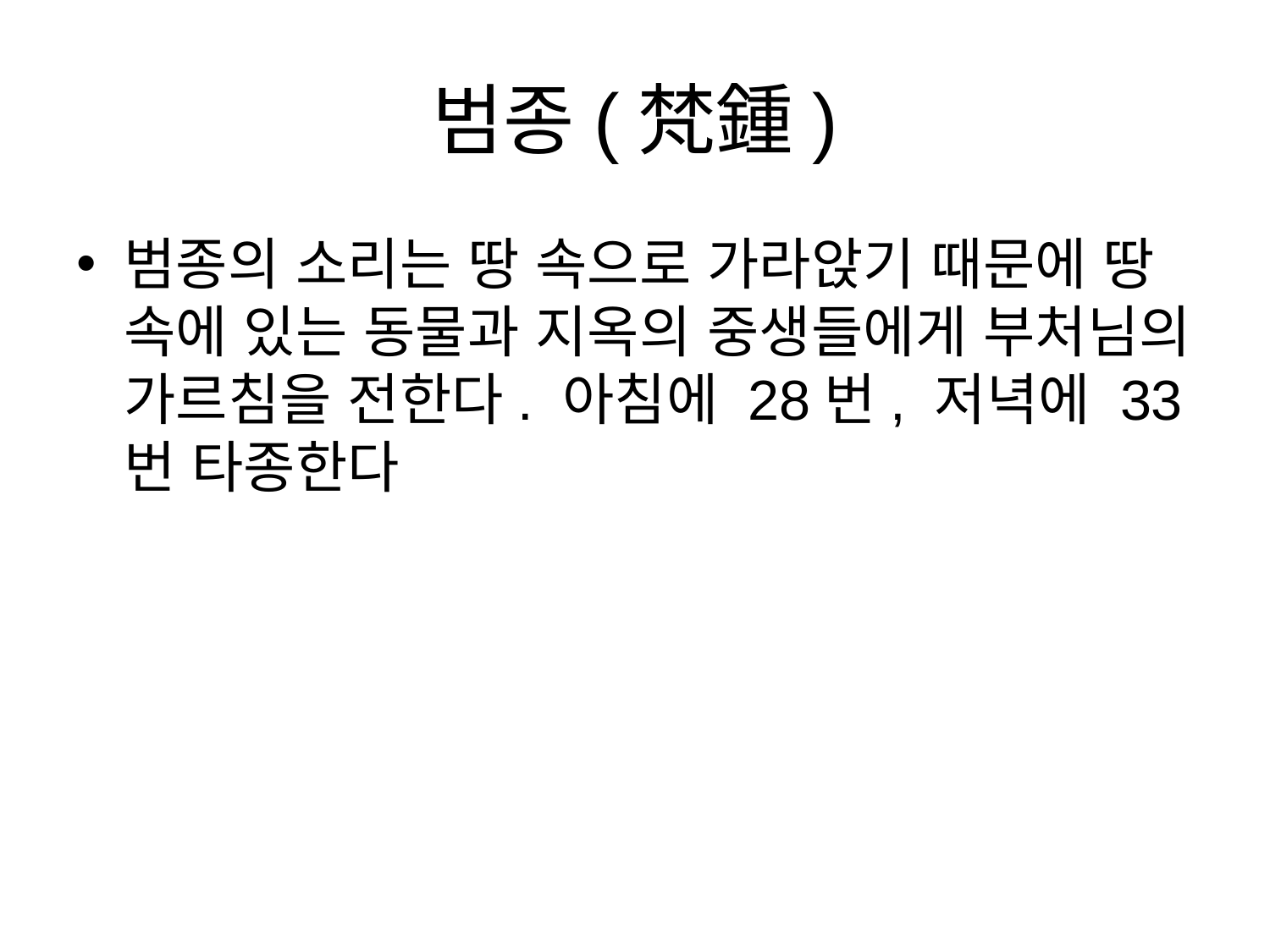

# 범종(梵鍾)
범종의 소리는 땅 속으로 가라앉기 때문에 땅 속에 있는 동물과 지옥의 중생들에게 부처님의 가르침을 전한다. 아침에 28번, 저녁에 33번 타종한다